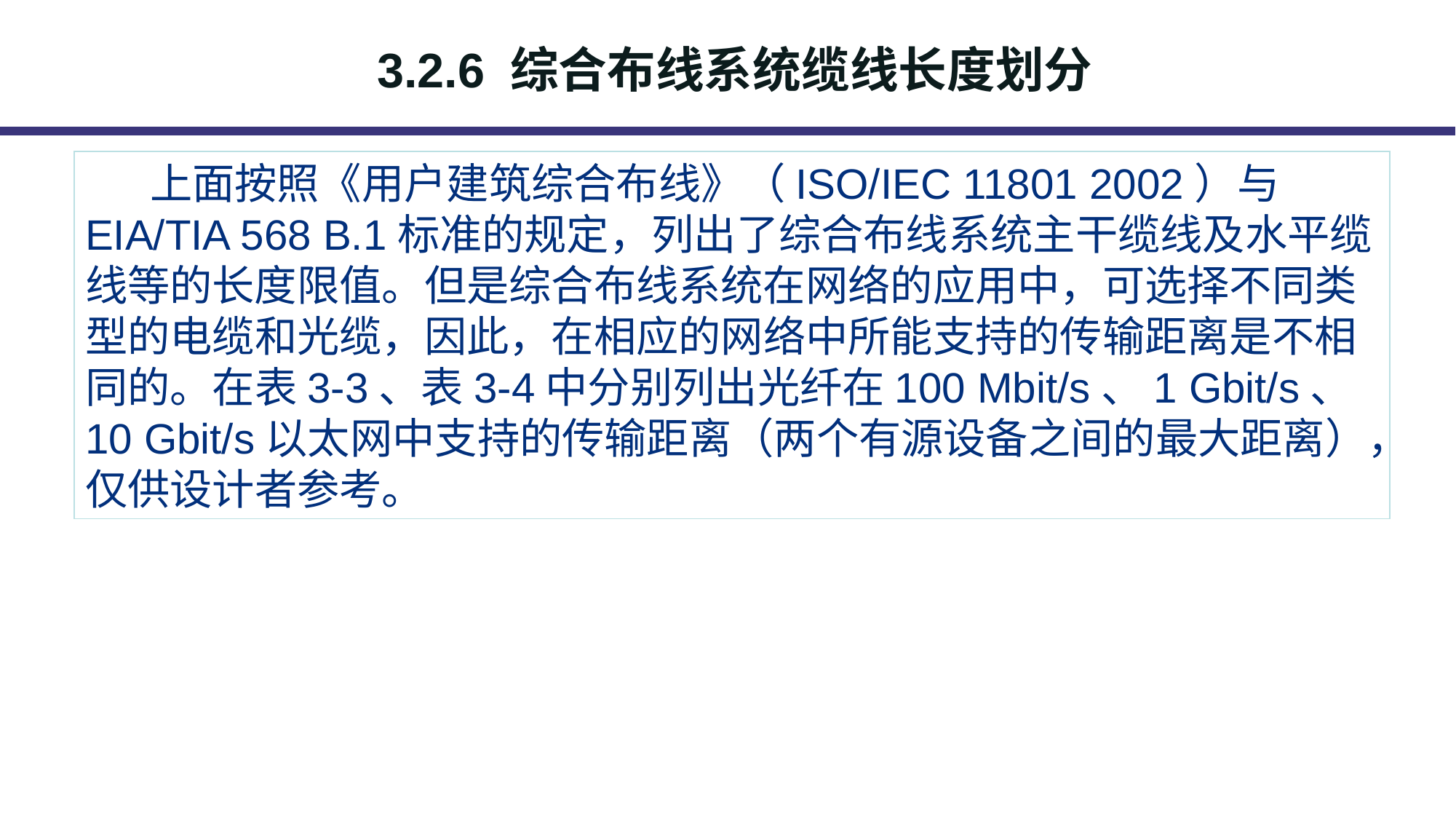

3.2.6 综合布线系统缆线长度划分
上面按照《用户建筑综合布线》（ISO/IEC 11801 2002）与EIA/TIA 568 B.1标准的规定，列出了综合布线系统主干缆线及水平缆线等的长度限值。但是综合布线系统在网络的应用中，可选择不同类型的电缆和光缆，因此，在相应的网络中所能支持的传输距离是不相同的。在表3-3、表3-4中分别列出光纤在100 Mbit/s、1 Gbit/s、10 Gbit/s以太网中支持的传输距离（两个有源设备之间的最大距离），仅供设计者参考。